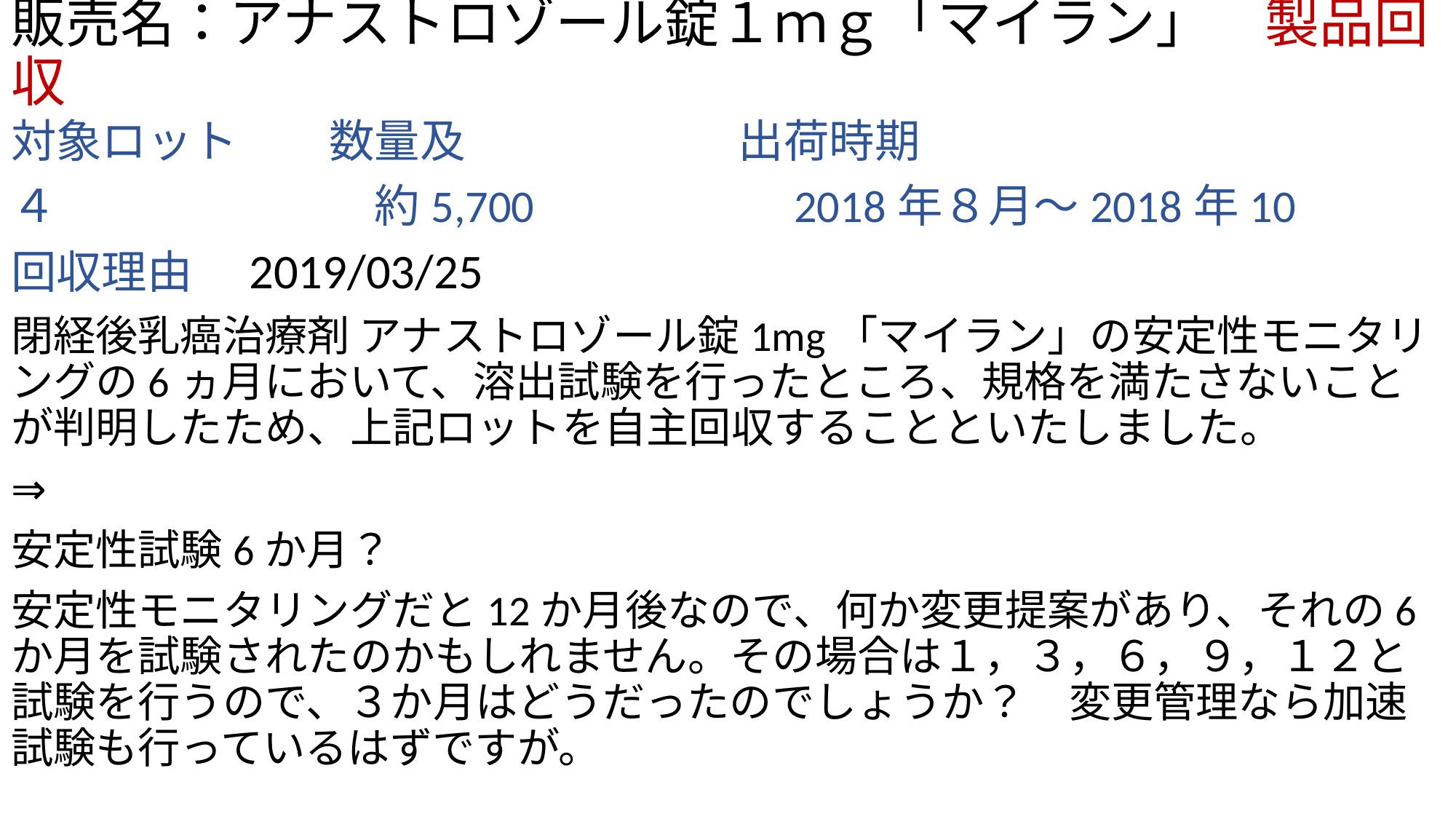

# 販売名：アナストロゾール錠１ｍｇ「マイラン」　製品回収
対象ロット　　数量及　　　　　　出荷時期
４　　　　　　　約5,700　　　　　 2018年８月～2018年10
回収理由　2019/03/25
閉経後乳癌治療剤 アナストロゾール錠1mg「マイラン」の安定性モニタリングの6ヵ月において、溶出試験を行ったところ、規格を満たさないことが判明したため、上記ロットを自主回収することといたしました。
⇒
安定性試験6か月？
安定性モニタリングだと12か月後なので、何か変更提案があり、それの6か月を試験されたのかもしれません。その場合は１，３，６，９，１２と試験を行うので、３か月はどうだったのでしょうか？　変更管理なら加速試験も行っているはずですが。